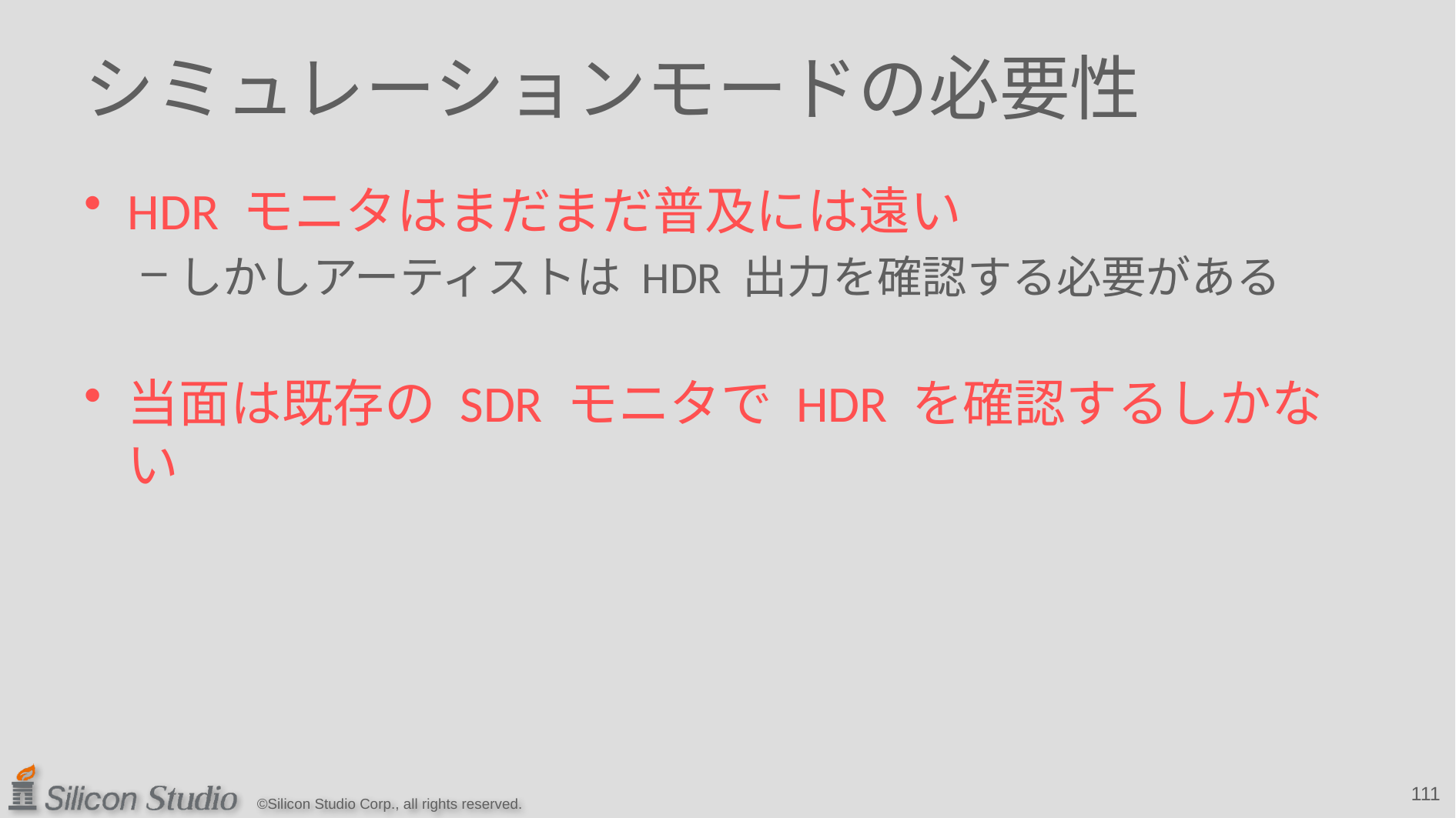

# シミュレーションモードの必要性
HDR モニタはまだまだ普及には遠い
しかしアーティストは HDR 出力を確認する必要がある

当面は既存の SDR モニタで HDR を確認するしかない
111